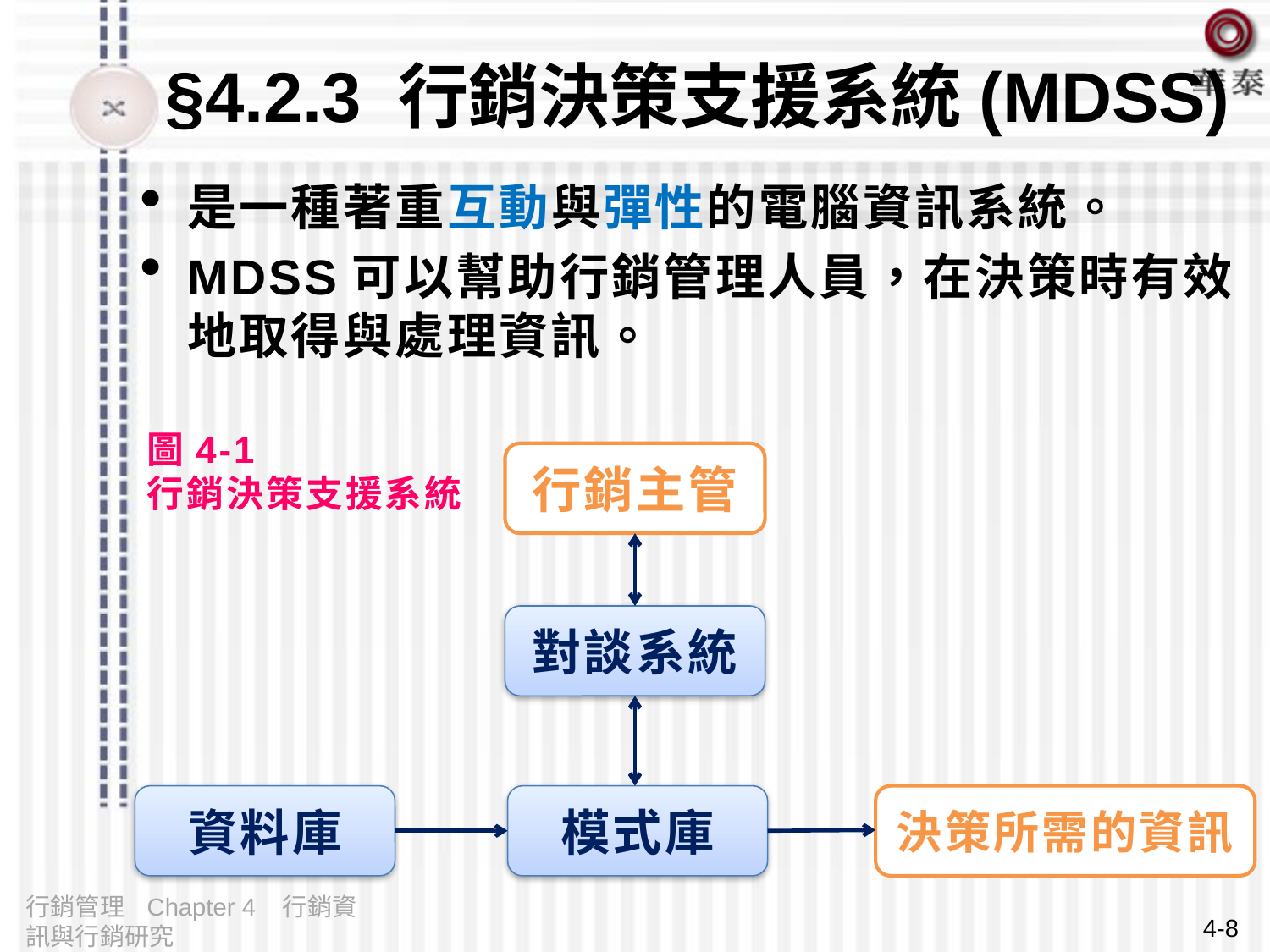

# §4.2.3 行銷決策支援系統(MDSS)
是一種著重互動與彈性的電腦資訊系統。
MDSS可以幫助行銷管理人員，在決策時有效地取得與處理資訊。
圖4-1
行銷決策支援系統
行銷主管
對談系統
資料庫
模式庫
決策所需的資訊
行銷管理   Chapter 4   行銷資訊與行銷研究
4-8